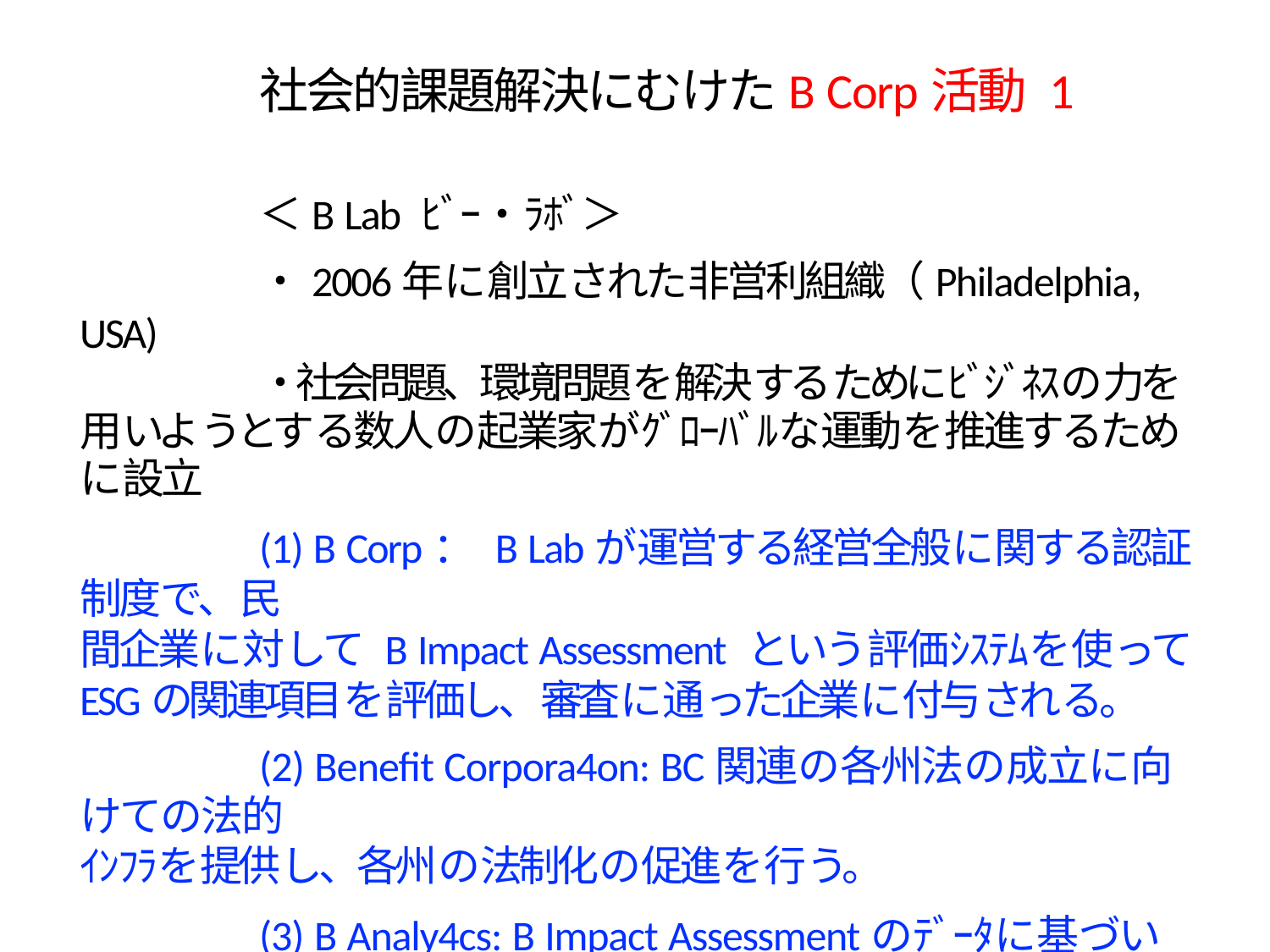

社会的課題解決にむけたB Corp活動 1

＜B Lab ﾋﾞｰ・ﾗﾎﾞ＞

・2006年に創立された非営利組織（Philadelphia, USA)
・社会問題、環境問題を解決するためにﾋﾞｼﾞﾈｽの力を用いようとする数人の起業家がｸﾞﾛｰﾊﾞﾙな運動を推進するために設立

(1) B Corp： B Labが運営する経営全般に関する認証制度で、民
間企業に対して B Impact Assessment という評価ｼｽﾃﾑを使ってESGの関連項目を評価し、審査に通った企業に付与される。

(2) Benefit Corpora4on: BC関連の各州法の成立に向けての法的
ｲﾝﾌﾗを提供し、各州の法制化の促進を行う。

(3) B Analy4cs: B Impact Assessmentのﾃﾞｰﾀに基づいて、企業のScoreの計測、ﾍﾞﾝﾁﾏｰｸ、ﾚﾎﾟｰﾄを提供するｻｰﾋﾞｽを行っている。

3